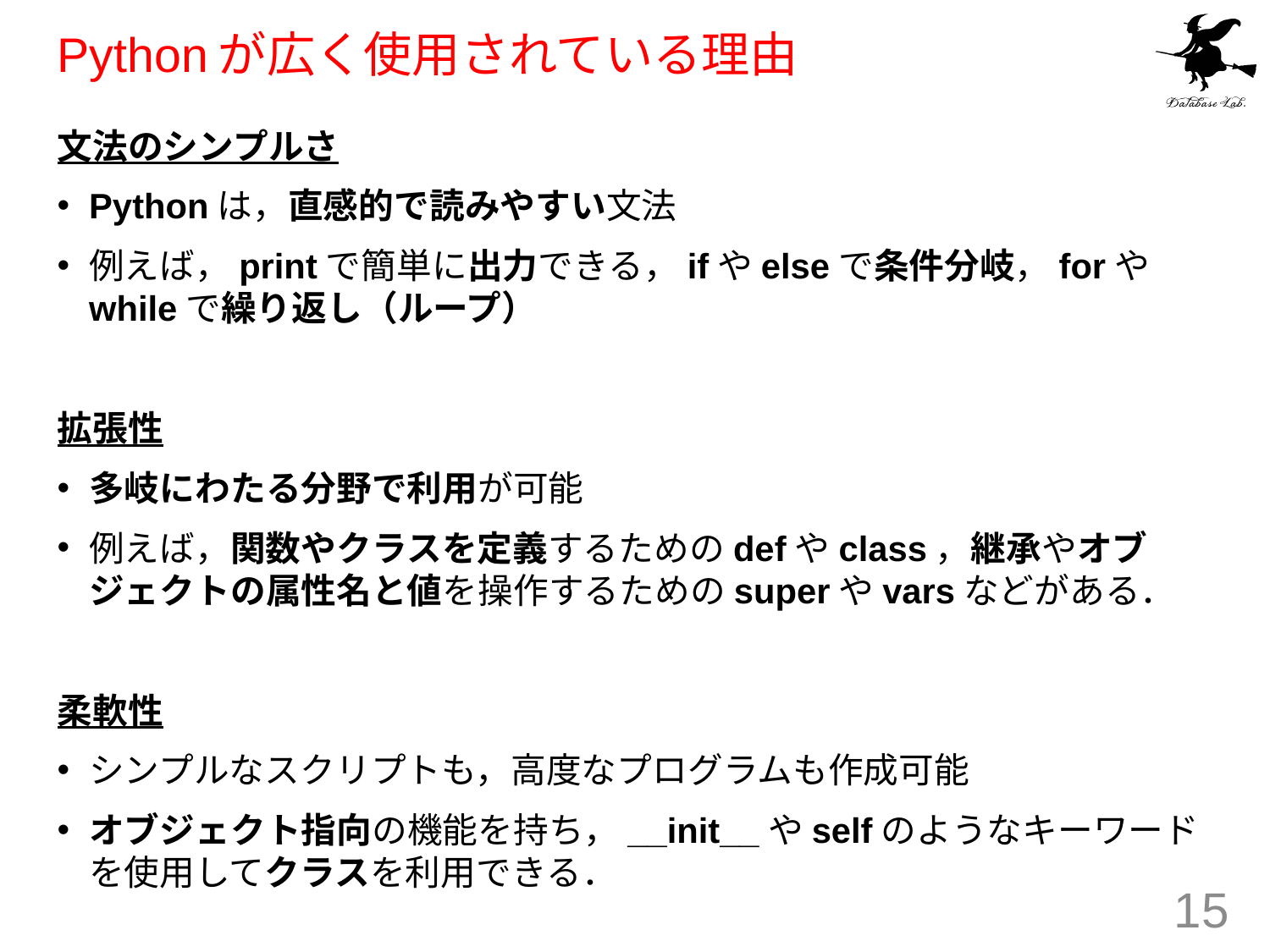

# Pythonが広く使用されている理由
文法のシンプルさ
Pythonは，直感的で読みやすい文法
例えば，printで簡単に出力できる，ifやelseで条件分岐，forやwhileで繰り返し（ループ）

拡張性
多岐にわたる分野で利用が可能
例えば，関数やクラスを定義するためのdefやclass，継承やオブジェクトの属性名と値を操作するためのsuperやvarsなどがある．

柔軟性
シンプルなスクリプトも，高度なプログラムも作成可能
オブジェクト指向の機能を持ち，__init__やselfのようなキーワードを使用してクラスを利用できる．
15